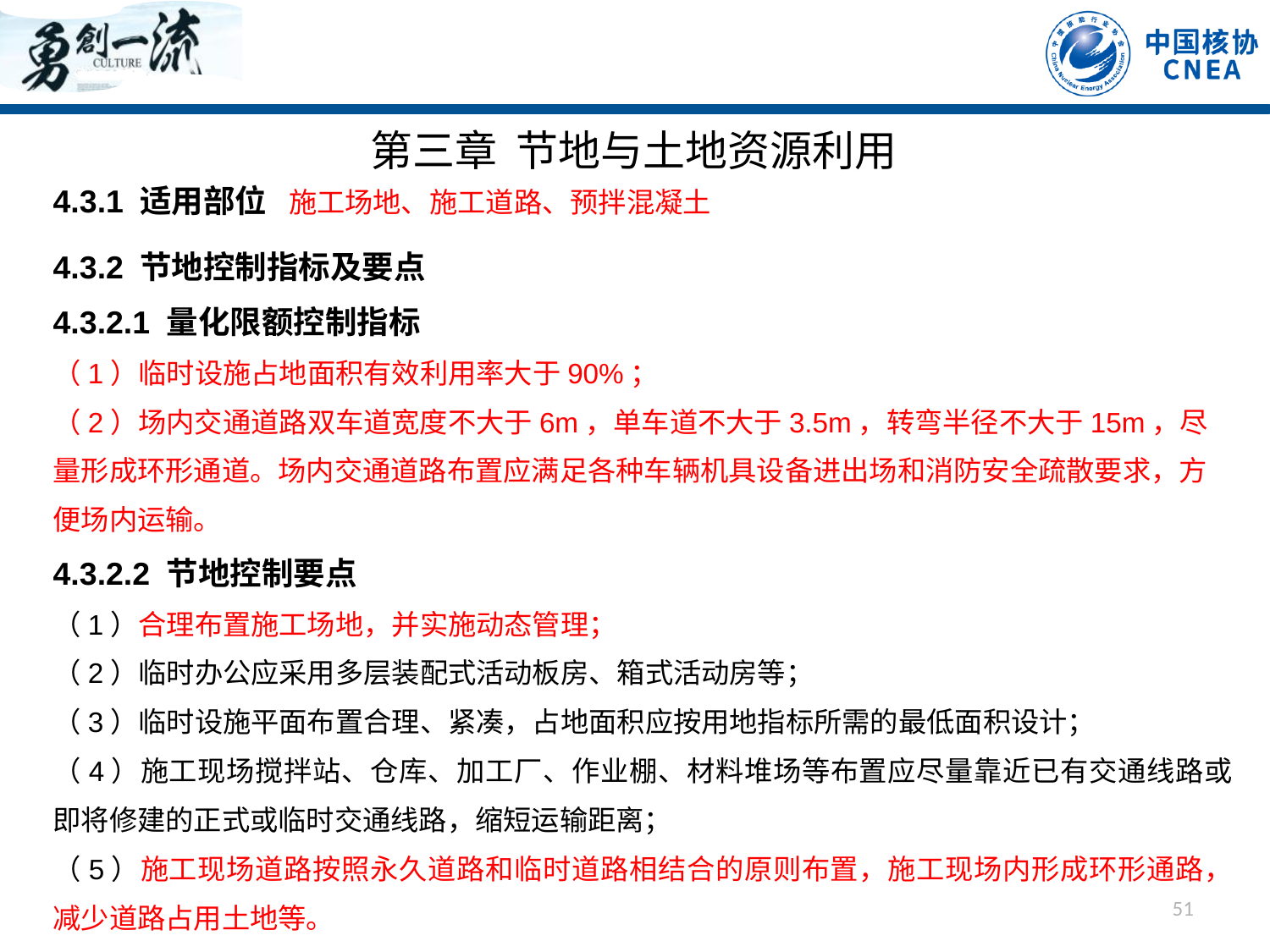

第三章  节地与土地资源利用
4.3.1 适用部位   施工场地、施工道路、预拌混凝土
4.3.2 节地控制指标及要点
4.3.2.1 量化限额控制指标
（1）临时设施占地面积有效利用率大于90%；
（2）场内交通道路双车道宽度不大于6m，单车道不大于3.5m，转弯半径不大于15m，尽量形成环形通道。场内交通道路布置应满足各种车辆机具设备进出场和消防安全疏散要求，方便场内运输。
4.3.2.2 节地控制要点
（1）合理布置施工场地，并实施动态管理；
（2）临时办公应采用多层装配式活动板房、箱式活动房等；
（3）临时设施平面布置合理、紧凑，占地面积应按用地指标所需的最低面积设计；
（4）施工现场搅拌站、仓库、加工厂、作业棚、材料堆场等布置应尽量靠近已有交通线路或即将修建的正式或临时交通线路，缩短运输距离；
（5）施工现场道路按照永久道路和临时道路相结合的原则布置，施工现场内形成环形通路，减少道路占用土地等。
51